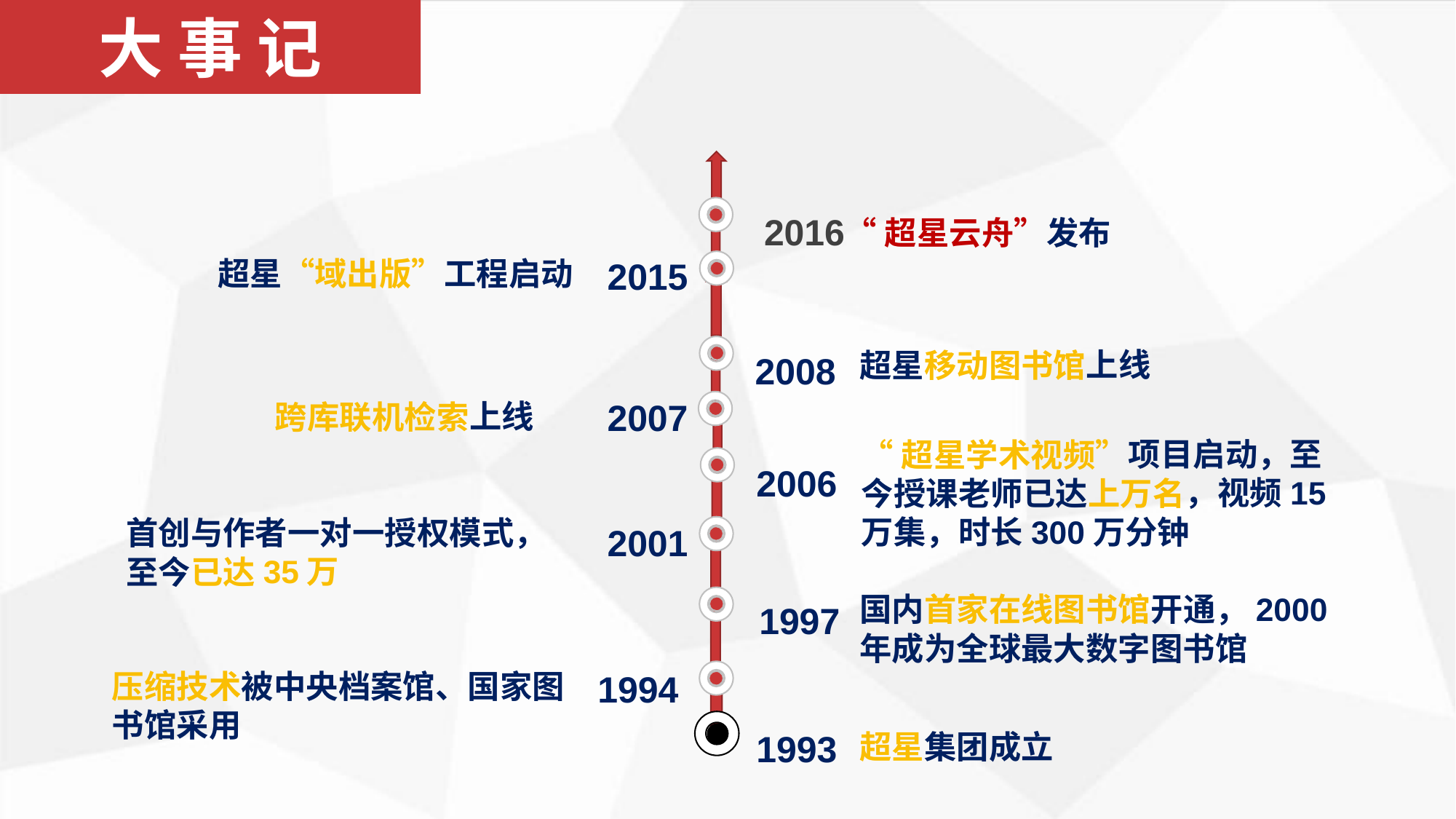

大 事 记

2016

“超星云舟”发布

2015

超星“域出版”工程启动

2008

超星移动图书馆上线

2007

跨库联机检索上线

“超星学术视频”项目启动，至今授课老师已达上万名，视频15万集，时长300万分钟
2006

2001

首创与作者一对一授权模式，至今已达35万

国内首家在线图书馆开通，2000年成为全球最大数字图书馆

1997

1994

压缩技术被中央档案馆、国家图书馆采用

1993

超星集团成立